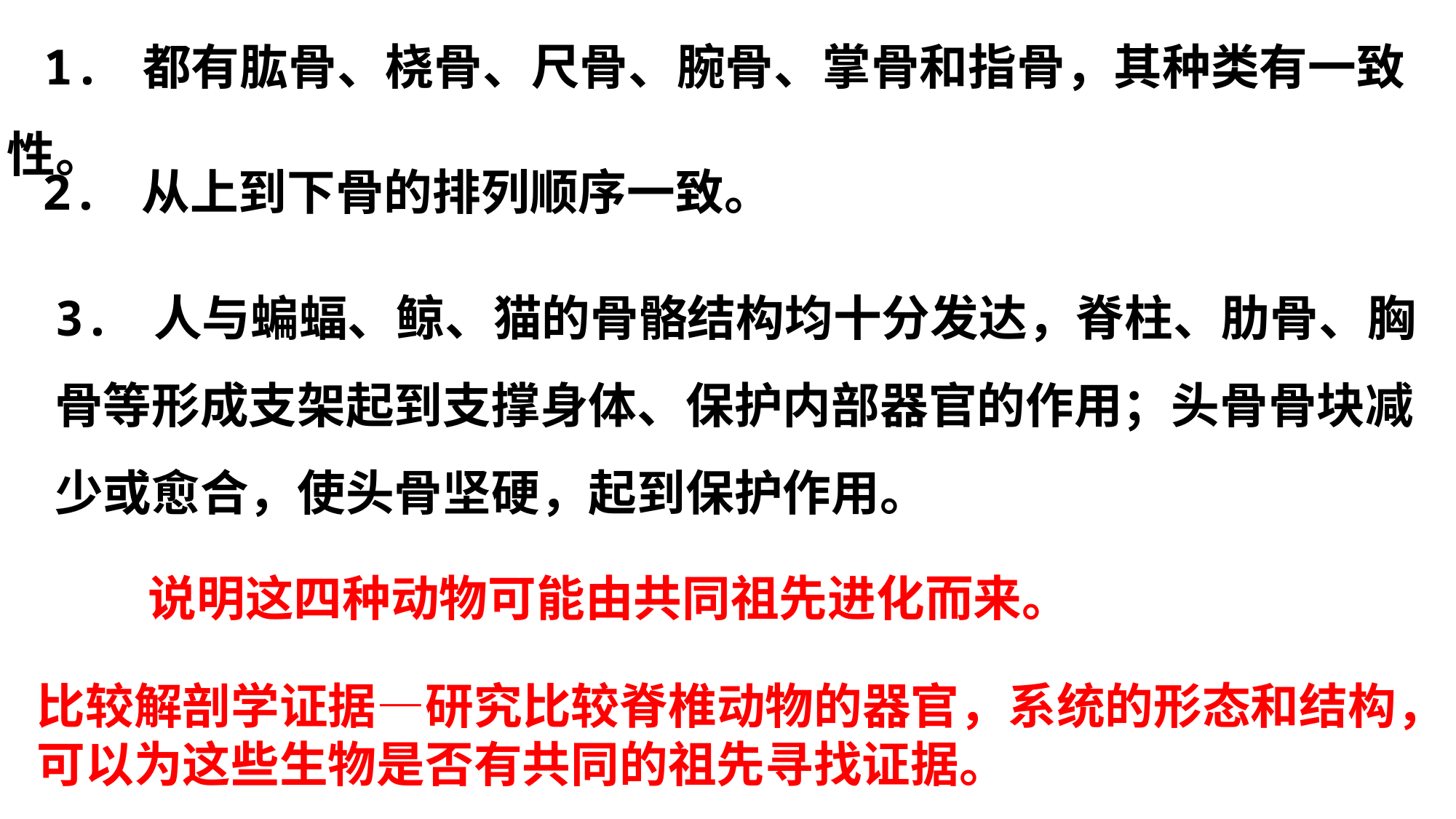

1. 都有肱骨、桡骨、尺骨、腕骨、掌骨和指骨，其种类有一致性。
2. 从上到下骨的排列顺序一致。
3. 人与蝙蝠、鲸、猫的骨骼结构均十分发达，脊柱、肋骨、胸骨等形成支架起到支撑身体、保护内部器官的作用；头骨骨块减少或愈合，使头骨坚硬，起到保护作用。
说明这四种动物可能由共同祖先进化而来。
比较解剖学证据—研究比较脊椎动物的器官，系统的形态和结构，可以为这些生物是否有共同的祖先寻找证据。